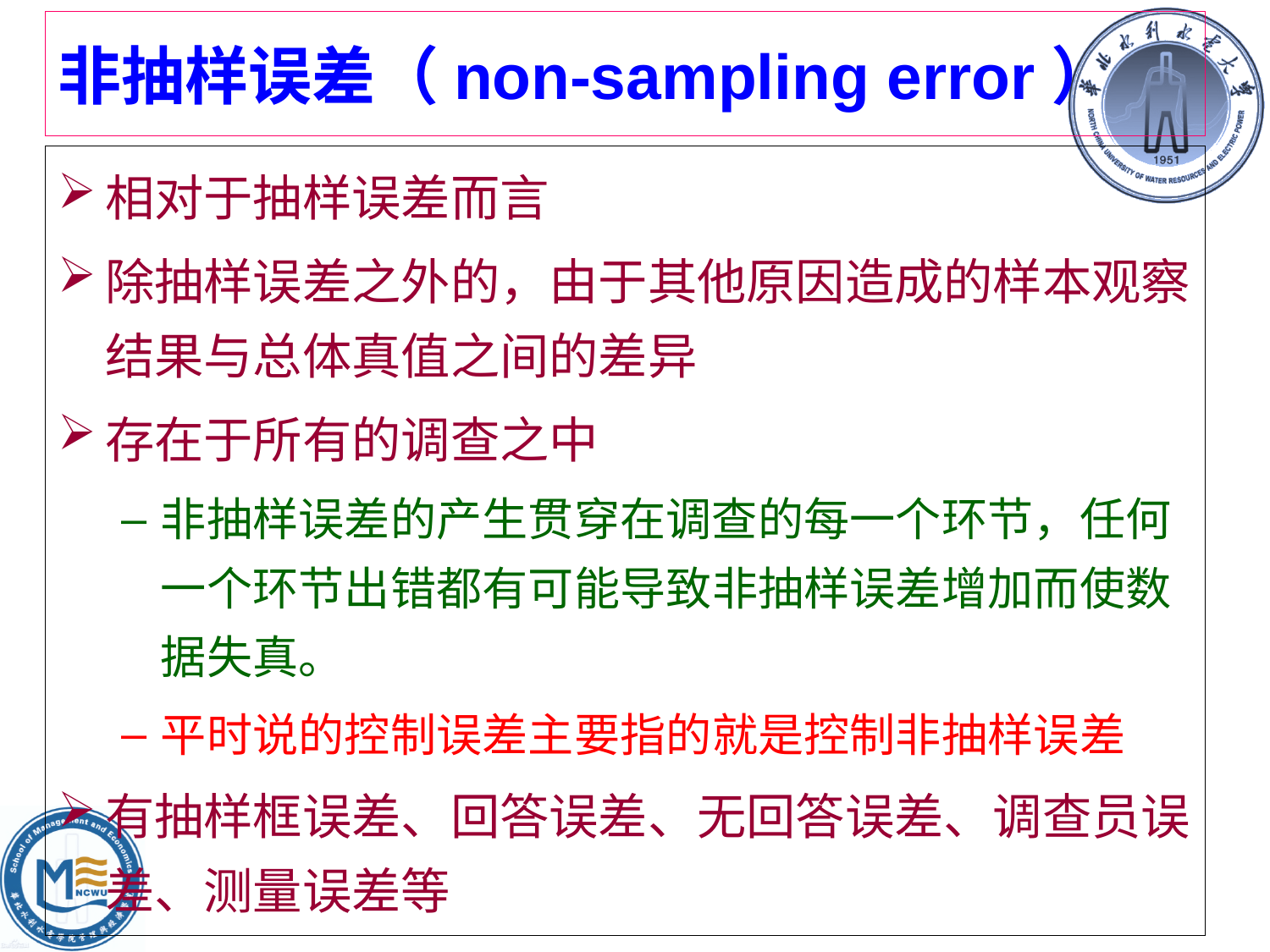

# 非抽样误差（non-sampling error）
相对于抽样误差而言
除抽样误差之外的，由于其他原因造成的样本观察结果与总体真值之间的差异
存在于所有的调查之中
非抽样误差的产生贯穿在调查的每一个环节，任何一个环节出错都有可能导致非抽样误差增加而使数据失真。
平时说的控制误差主要指的就是控制非抽样误差
有抽样框误差、回答误差、无回答误差、调查员误差、测量误差等